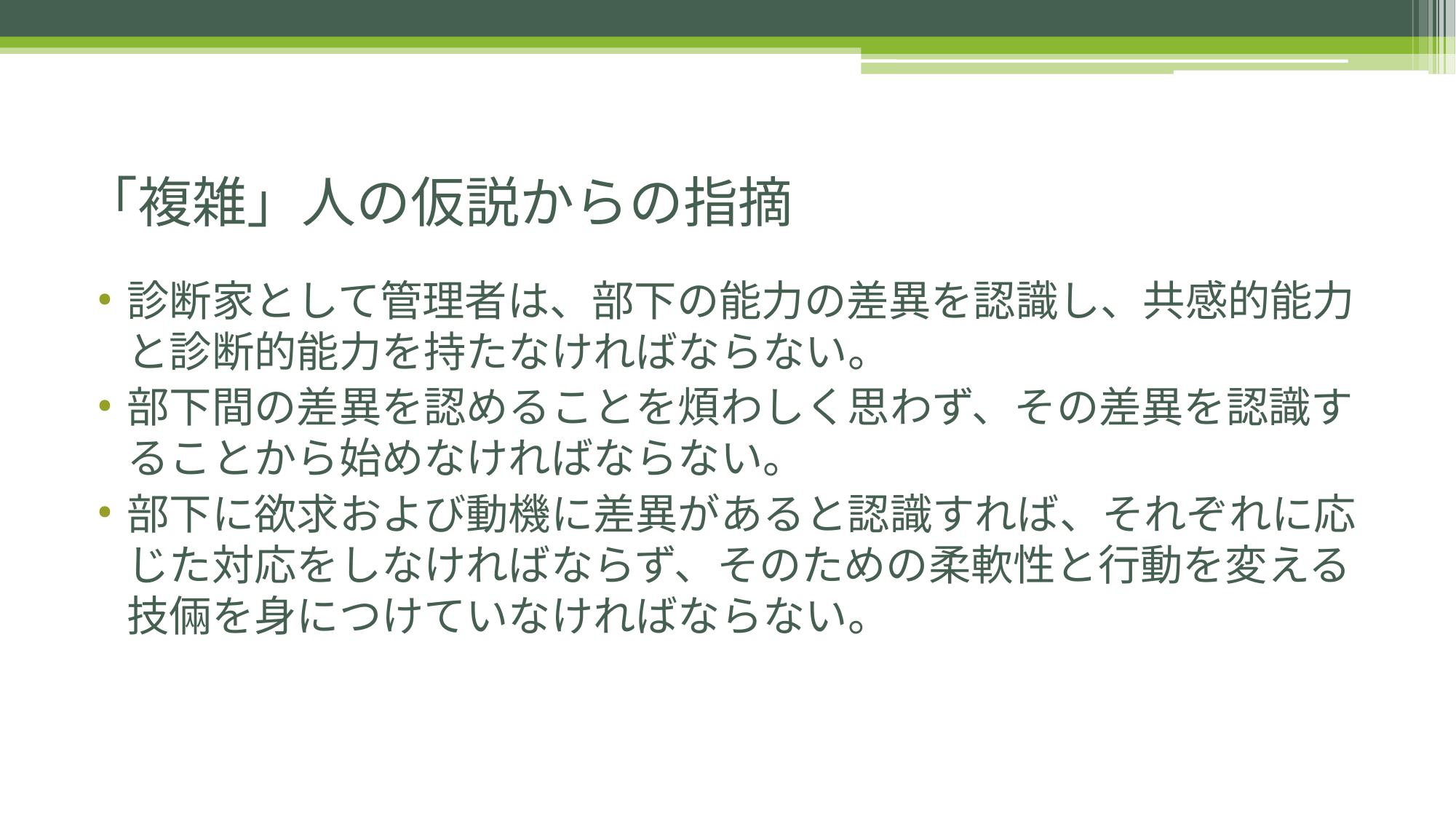

# 「複雑」人の仮説からの指摘
診断家として管理者は、部下の能力の差異を認識し、共感的能力と診断的能力を持たなければならない。
部下間の差異を認めることを煩わしく思わず、その差異を認識することから始めなければならない。
部下に欲求および動機に差異があると認識すれば、それぞれに応じた対応をしなければならず、そのための柔軟性と行動を変える技倆を身につけていなければならない。